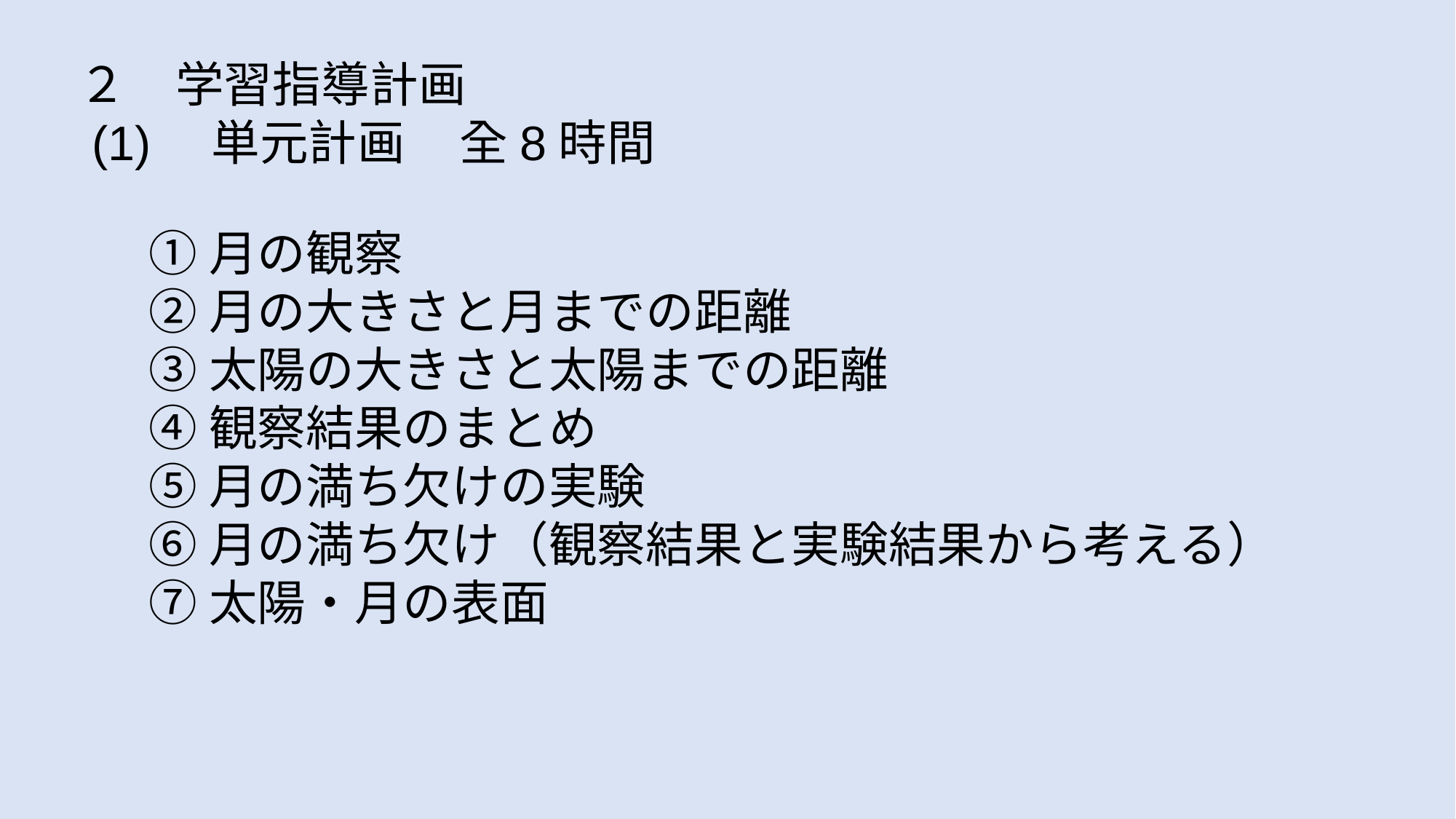

２　学習指導計画
 (1)　単元計画     全8時間
①月の観察
②月の大きさと月までの距離
③太陽の大きさと太陽までの距離
④観察結果のまとめ
⑤月の満ち欠けの実験
⑥月の満ち欠け（観察結果と実験結果から考える）
⑦太陽・月の表面